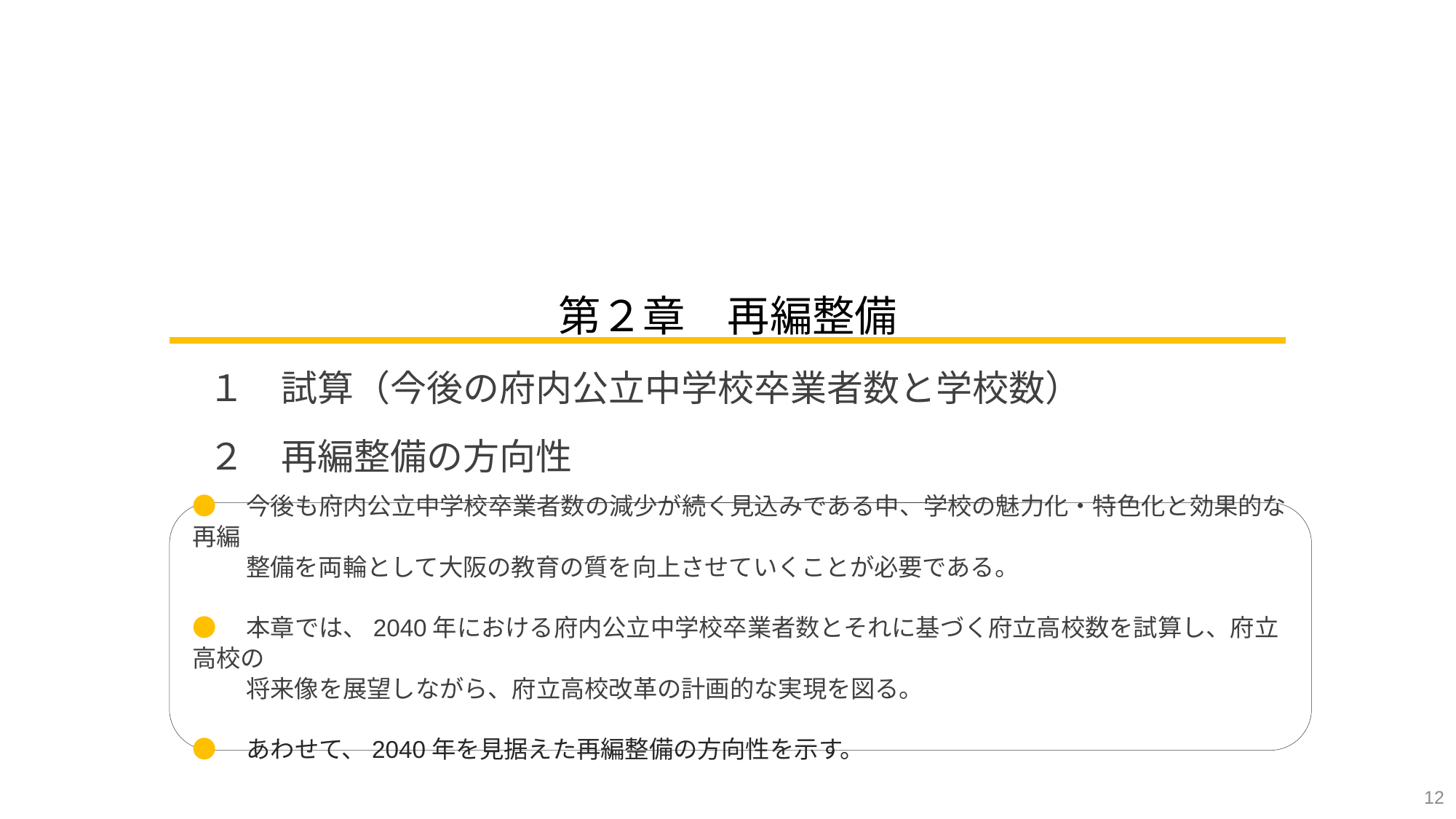

第２章　再編整備
           １　試算（今後の府内公立中学校卒業者数と学校数）
           ２　再編整備の方向性
●　今後も府内公立中学校卒業者数の減少が続く見込みである中、学校の魅力化・特色化と効果的な再編
　　 整備を両輪として大阪の教育の質を向上させていくことが必要である。

●　本章では、2040年における府内公立中学校卒業者数とそれに基づく府立高校数を試算し、府立高校の
　　 将来像を展望しながら、府立高校改革の計画的な実現を図る。

●　あわせて、2040年を見据えた再編整備の方向性を示す。
12